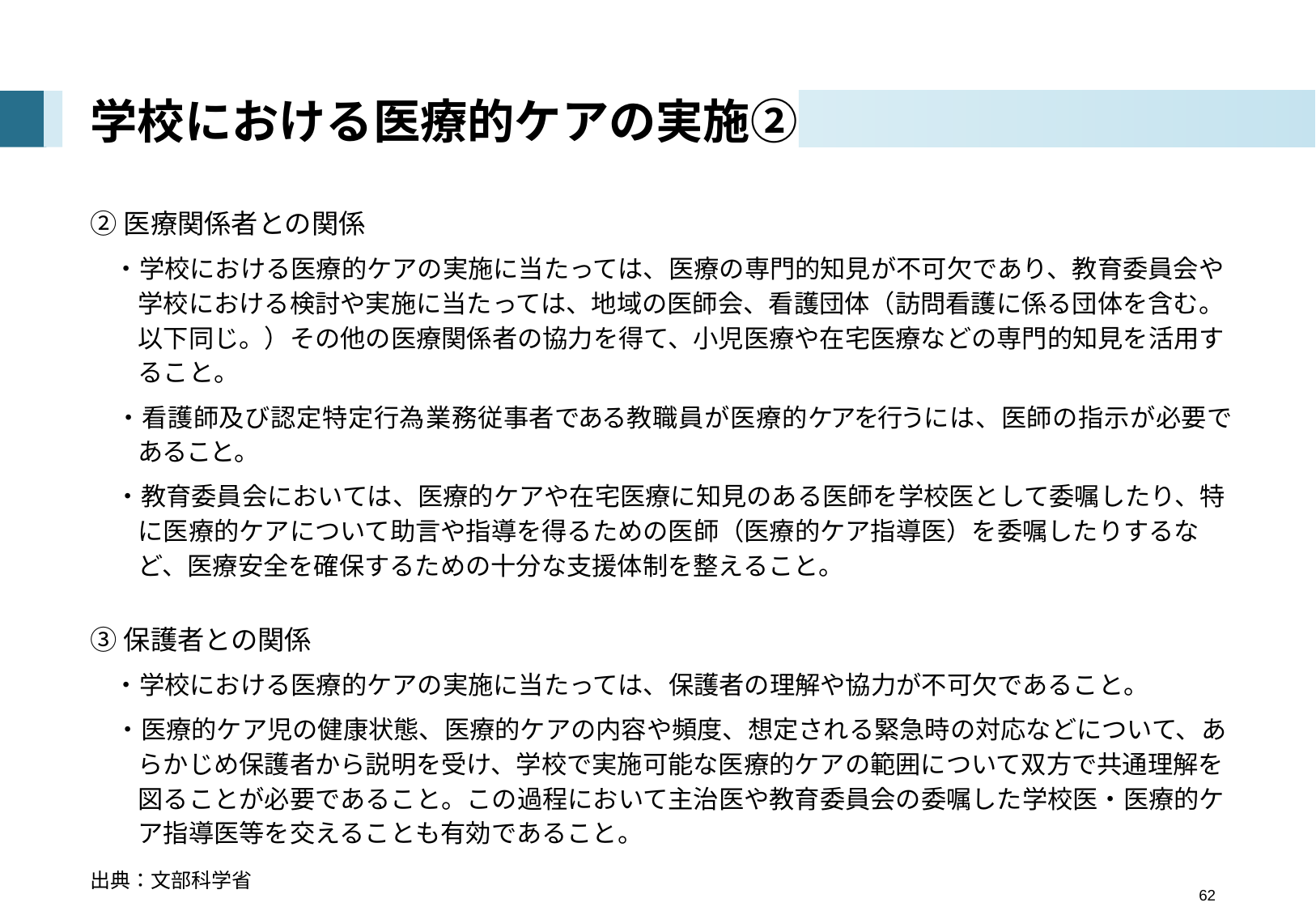

# 学校における医療的ケアの実施②
②医療関係者との関係
　・学校における医療的ケアの実施に当たっては、医療の専門的知見が不可欠であり、教育委員会や学校における検討や実施に当たっては、地域の医師会、看護団体（訪問看護に係る団体を含む。以下同じ。）その他の医療関係者の協力を得て、小児医療や在宅医療などの専門的知見を活用すること。
　・看護師及び認定特定行為業務従事者である教職員が医療的ケアを行うには、医師の指示が必要であること。
　・教育委員会においては、医療的ケアや在宅医療に知見のある医師を学校医として委嘱したり、特に医療的ケアについて助言や指導を得るための医師（医療的ケア指導医）を委嘱したりするなど、医療安全を確保するための十分な支援体制を整えること。
③保護者との関係
　・学校における医療的ケアの実施に当たっては、保護者の理解や協力が不可欠であること。
　・医療的ケア児の健康状態、医療的ケアの内容や頻度、想定される緊急時の対応などについて、あらかじめ保護者から説明を受け、学校で実施可能な医療的ケアの範囲について双方で共通理解を図ることが必要であること。この過程において主治医や教育委員会の委嘱した学校医・医療的ケア指導医等を交えることも有効であること。
出典：文部科学省
　　　　　　　　　　　　　　　　 62